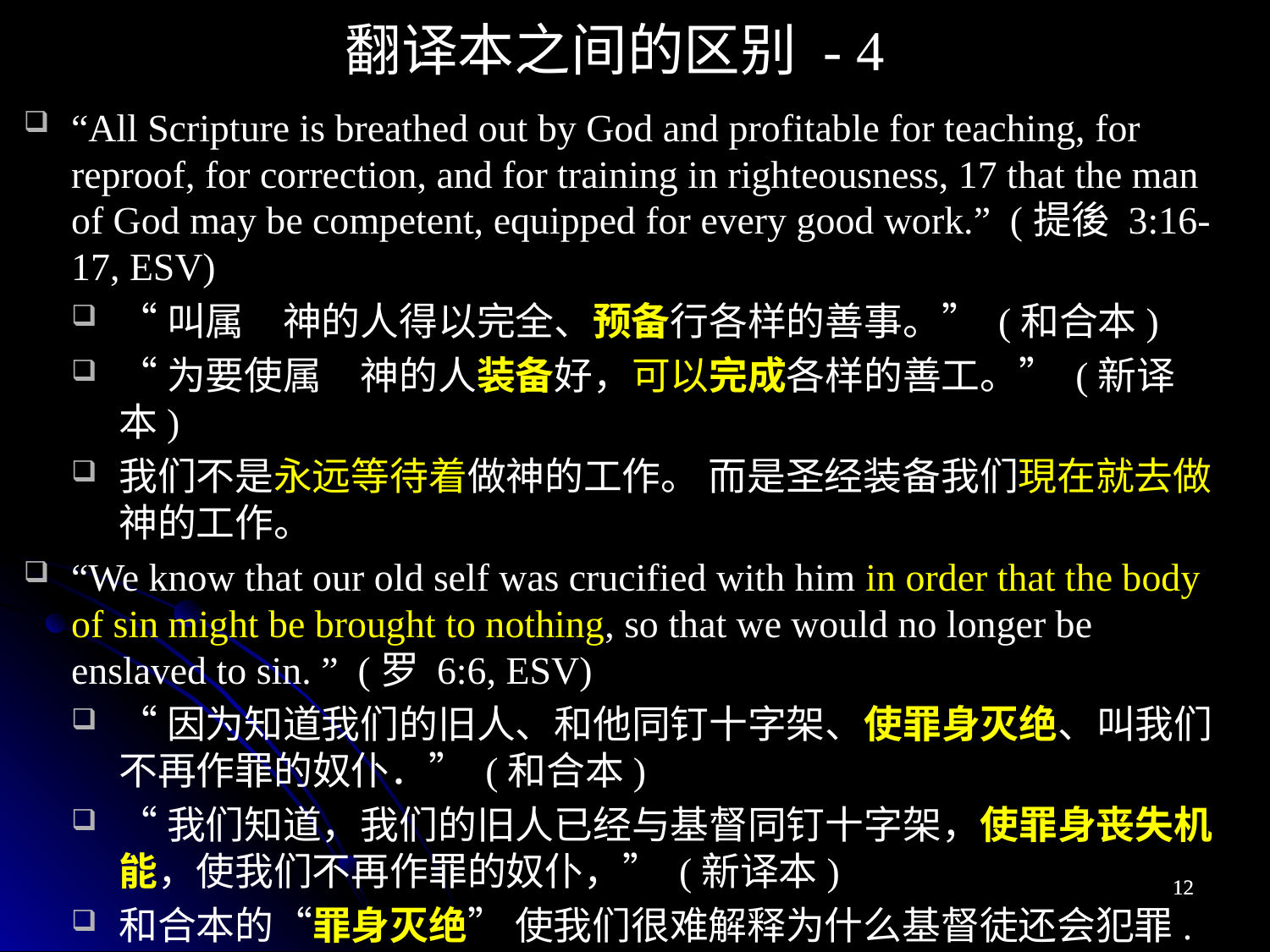

翻译本之间的区别 - 4
“All Scripture is breathed out by God and profitable for teaching, for reproof, for correction, and for training in righteousness, 17 that the man of God may be competent, equipped for every good work.”  (提後 3:16-17, ESV)
“叫属　神的人得以完全、预备行各样的善事。” (和合本)
“为要使属　神的人装备好，可以完成各样的善工。” (新译本)
我们不是永远等待着做神的工作。 而是圣经装备我们現在就去做 神的工作。
“We know that our old self was crucified with him in order that the body of sin might be brought to nothing, so that we would no longer be enslaved to sin. ”  (罗 6:6, ESV)
“因为知道我们的旧人、和他同钉十字架、使罪身灭绝、叫我们不再作罪的奴仆．” (和合本)
“我们知道，我们的旧人已经与基督同钉十字架，使罪身丧失机能，使我们不再作罪的奴仆，” (新译本)
和合本的“罪身灭绝” 使我们很难解释为什么基督徒还会犯罪.
12
12